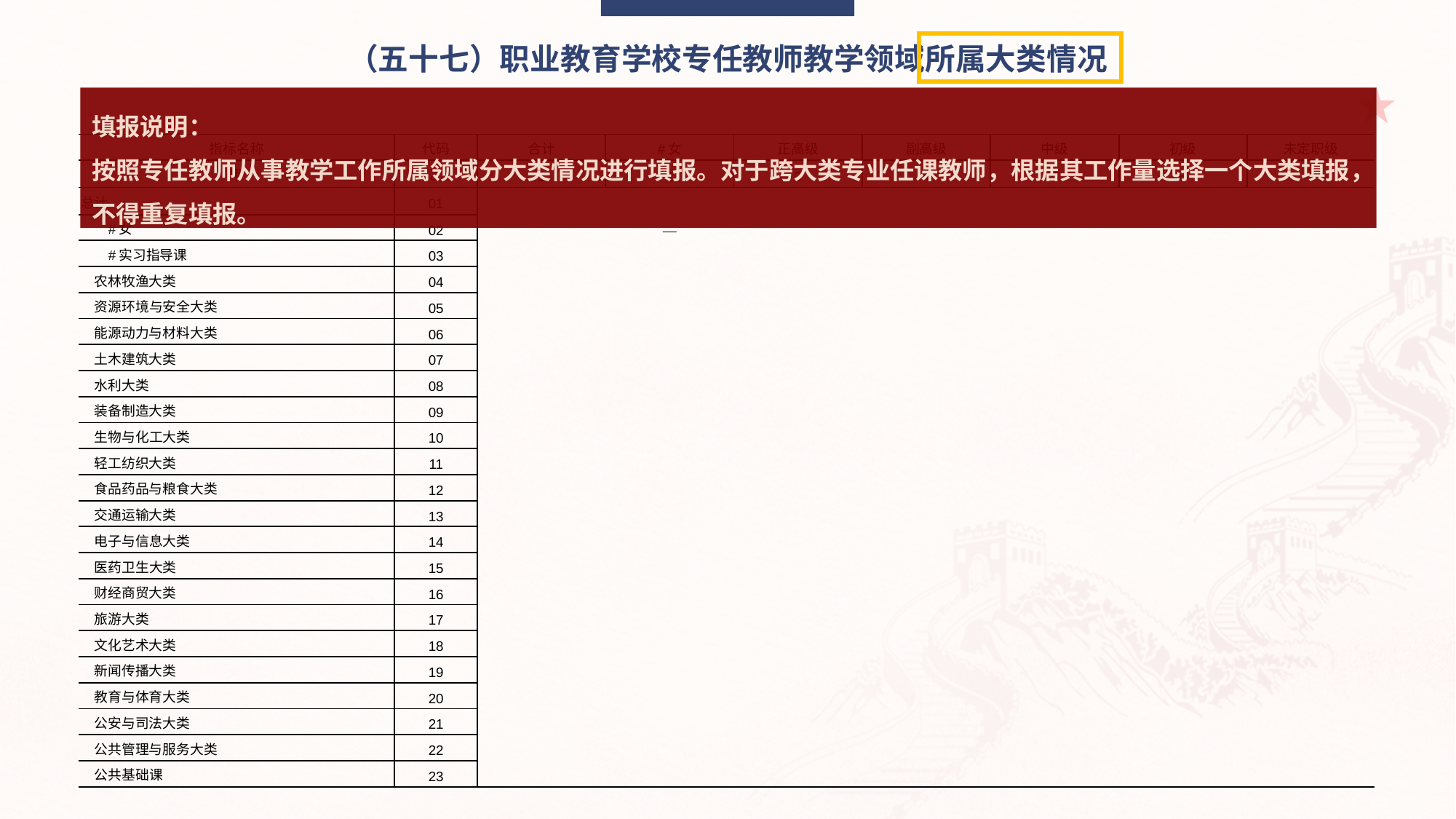

填报说明：
按照专任教师从事教学工作所属领域分大类情况进行填报。对于跨大类专业任课教师，根据其工作量选择一个大类填报，不得重复填报。
（五十七）职业教育学校专任教师教学领域所属大类情况
| 指标名称 | 代码 | 合计 | #女 | 正高级 | 副高级 | 中级 | 初级 | 未定职级 |
| --- | --- | --- | --- | --- | --- | --- | --- | --- |
| 甲 | 乙 | 1 | 2 | 3 | 4 | 5 | 6 | 7 |
| 总计 | 01 |  |  |  |  |  |  |  |
| #女 | 02 |  | — |  |  |  |  |  |
| #实习指导课 | 03 |  |  |  |  |  |  |  |
| 农林牧渔大类 | 04 |  |  |  |  |  |  |  |
| 资源环境与安全大类 | 05 |  |  |  |  |  |  |  |
| 能源动力与材料大类 | 06 |  |  |  |  |  |  |  |
| 土木建筑大类 | 07 |  |  |  |  |  |  |  |
| 水利大类 | 08 |  |  |  |  |  |  |  |
| 装备制造大类 | 09 |  |  |  |  |  |  |  |
| 生物与化工大类 | 10 |  |  |  |  |  |  |  |
| 轻工纺织大类 | 11 |  |  |  |  |  |  |  |
| 食品药品与粮食大类 | 12 |  |  |  |  |  |  |  |
| 交通运输大类 | 13 |  |  |  |  |  |  |  |
| 电子与信息大类 | 14 |  |  |  |  |  |  |  |
| 医药卫生大类 | 15 |  |  |  |  |  |  |  |
| 财经商贸大类 | 16 |  |  |  |  |  |  |  |
| 旅游大类 | 17 |  |  |  |  |  |  |  |
| 文化艺术大类 | 18 |  |  |  |  |  |  |  |
| 新闻传播大类 | 19 |  |  |  |  |  |  |  |
| 教育与体育大类 | 20 |  |  |  |  |  |  |  |
| 公安与司法大类 | 21 |  |  |  |  |  |  |  |
| 公共管理与服务大类 | 22 |  |  |  |  |  |  |  |
| 公共基础课 | 23 |  |  |  |  |  |  |  |